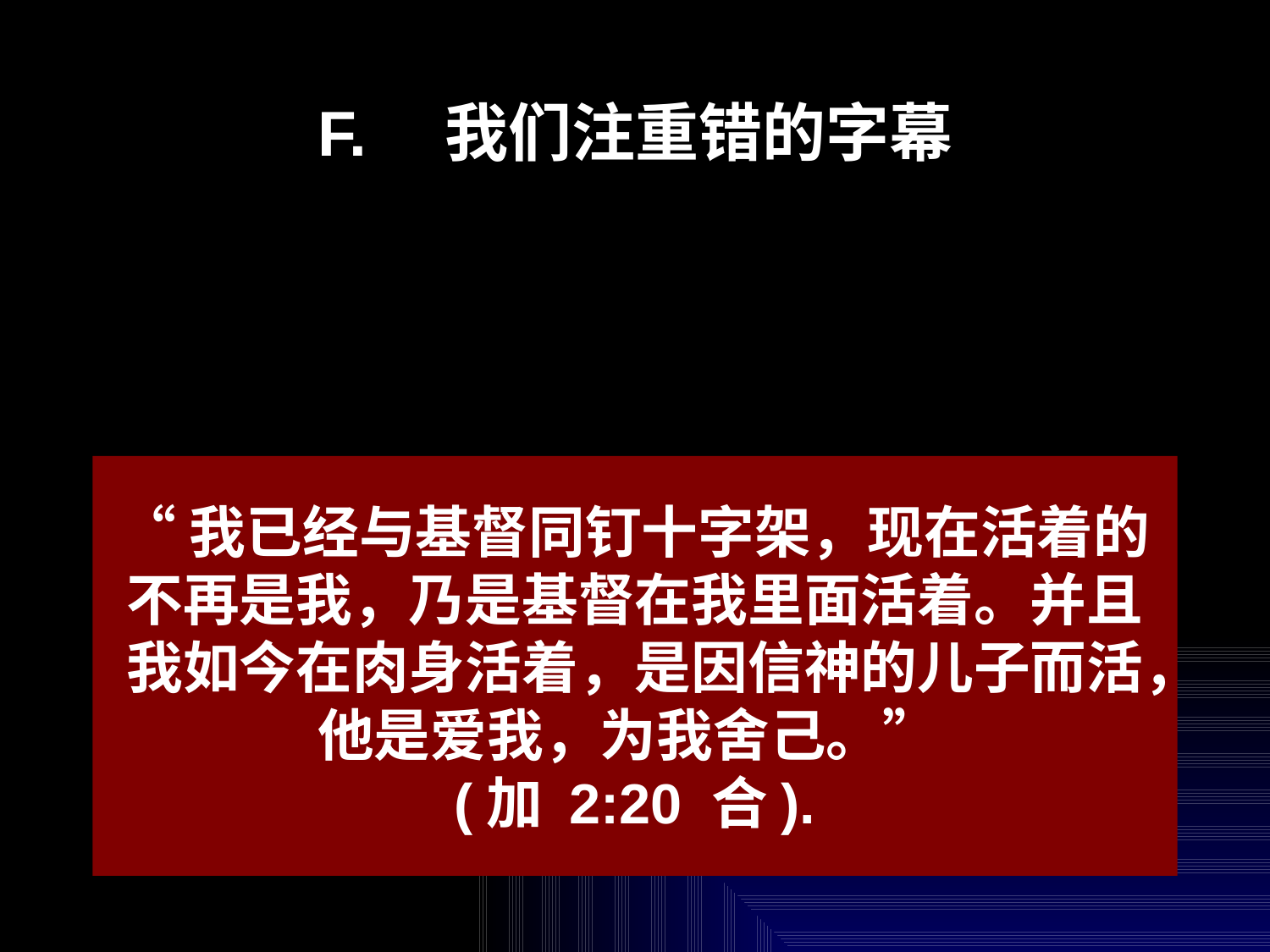

9
# F.	我们注重错的字幕
“我已经与基督同钉十字架，现在活着的不再是我，乃是基督在我里面活着。并且我如今在肉身活着，是因信神的儿子而活，他是爱我，为我舍己。”
(加 2:20 合).